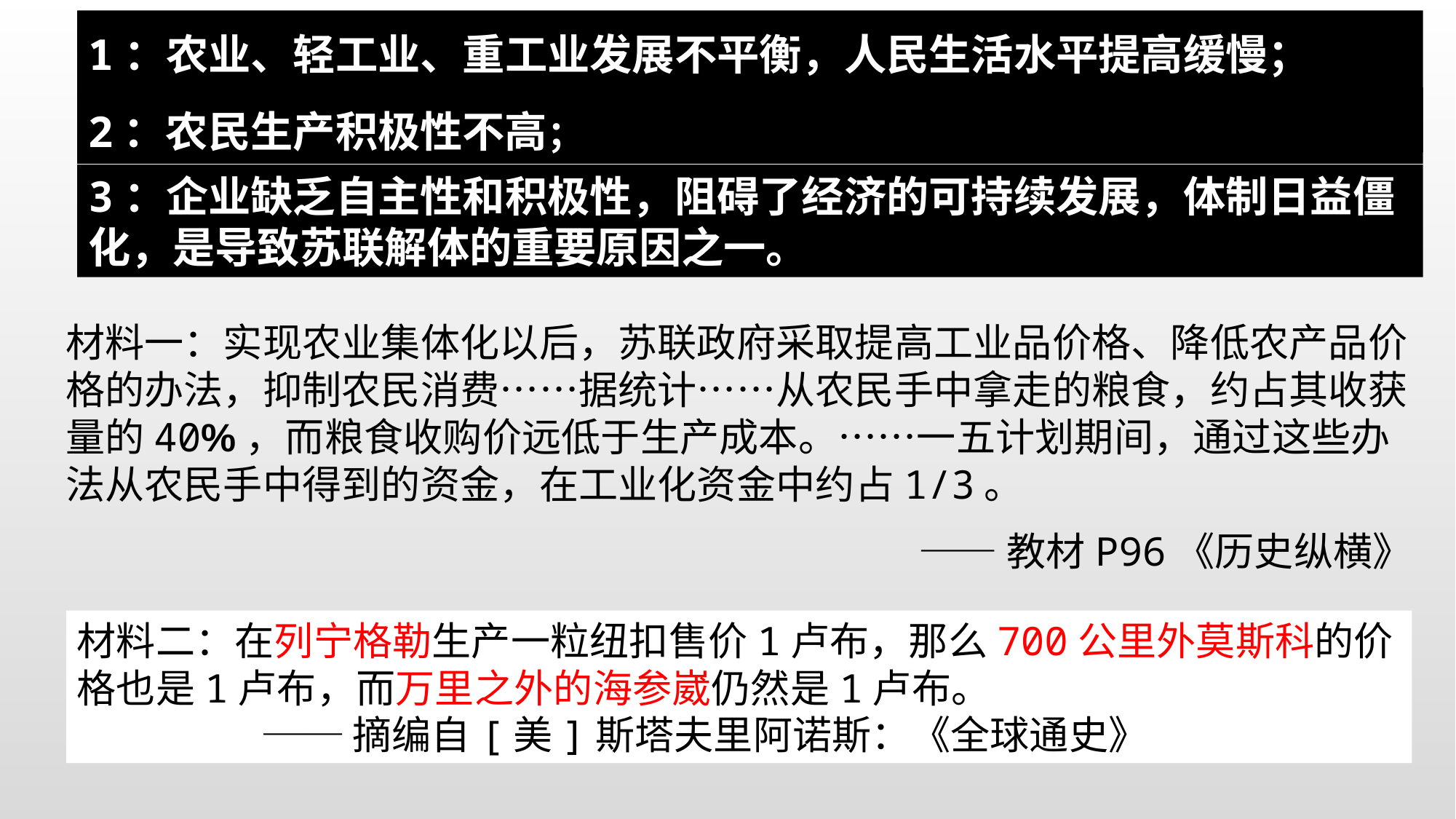

1：农业、轻工业、重工业发展不平衡，人民生活水平提高缓慢；
2：农民生产积极性不高；
3：企业缺乏自主性和积极性，阻碍了经济的可持续发展，体制日益僵化，是导致苏联解体的重要原因之一。
材料一：实现农业集体化以后，苏联政府采取提高工业品价格、降低农产品价格的办法，抑制农民消费……据统计……从农民手中拿走的粮食，约占其收获量的40%，而粮食收购价远低于生产成本。……一五计划期间，通过这些办法从农民手中得到的资金，在工业化资金中约占1/3。
——教材P96《历史纵横》
材料二：在列宁格勒生产一粒纽扣售价1卢布，那么700公里外莫斯科的价格也是1卢布，而万里之外的海参崴仍然是1卢布。
                     ──摘编自[美]斯塔夫里阿诺斯：《全球通史》